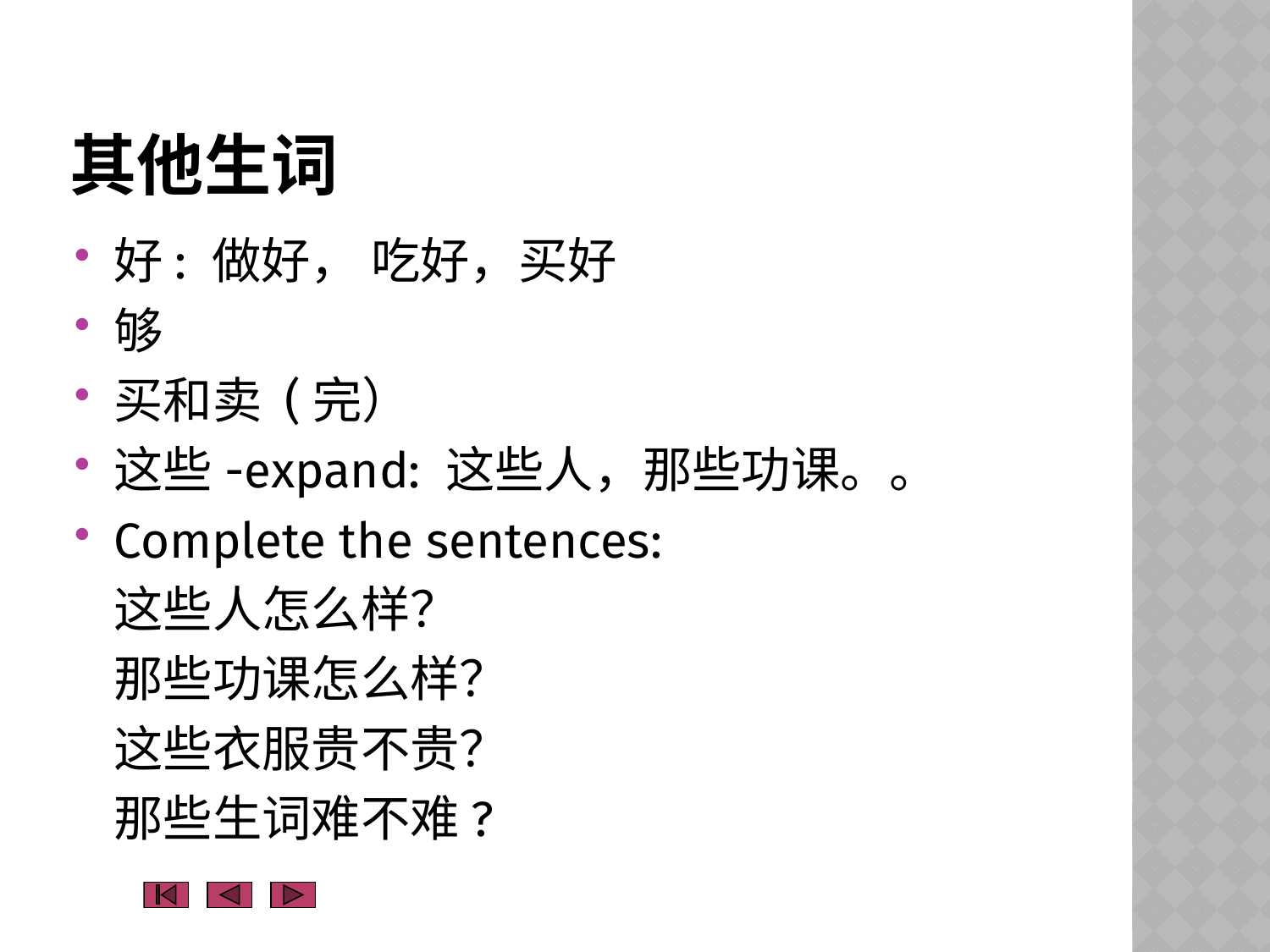

# 其他生词
好: 做好， 吃好，买好
够
买和卖 (完）
这些-expand: 这些人，那些功课。。
Complete the sentences:
	这些人怎么样？
	那些功课怎么样？
	这些衣服贵不贵？
	那些生词难不难?